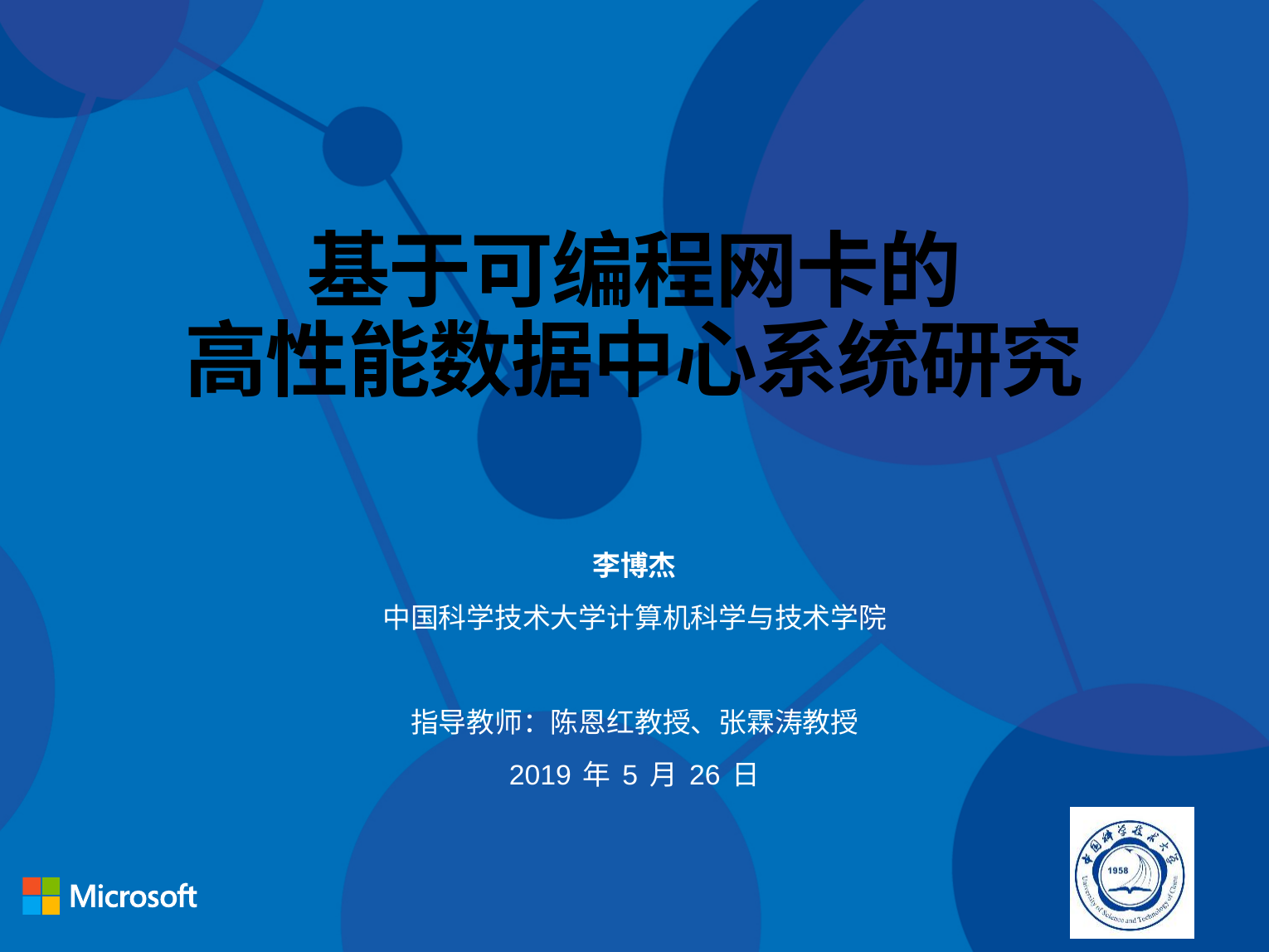

# 基于可编程网卡的 高性能数据中心系统研究

李博杰
中国科学技术大学计算机科学与技术学院

指导教师：陈恩红教授、张霖涛教授
2019年5月26日